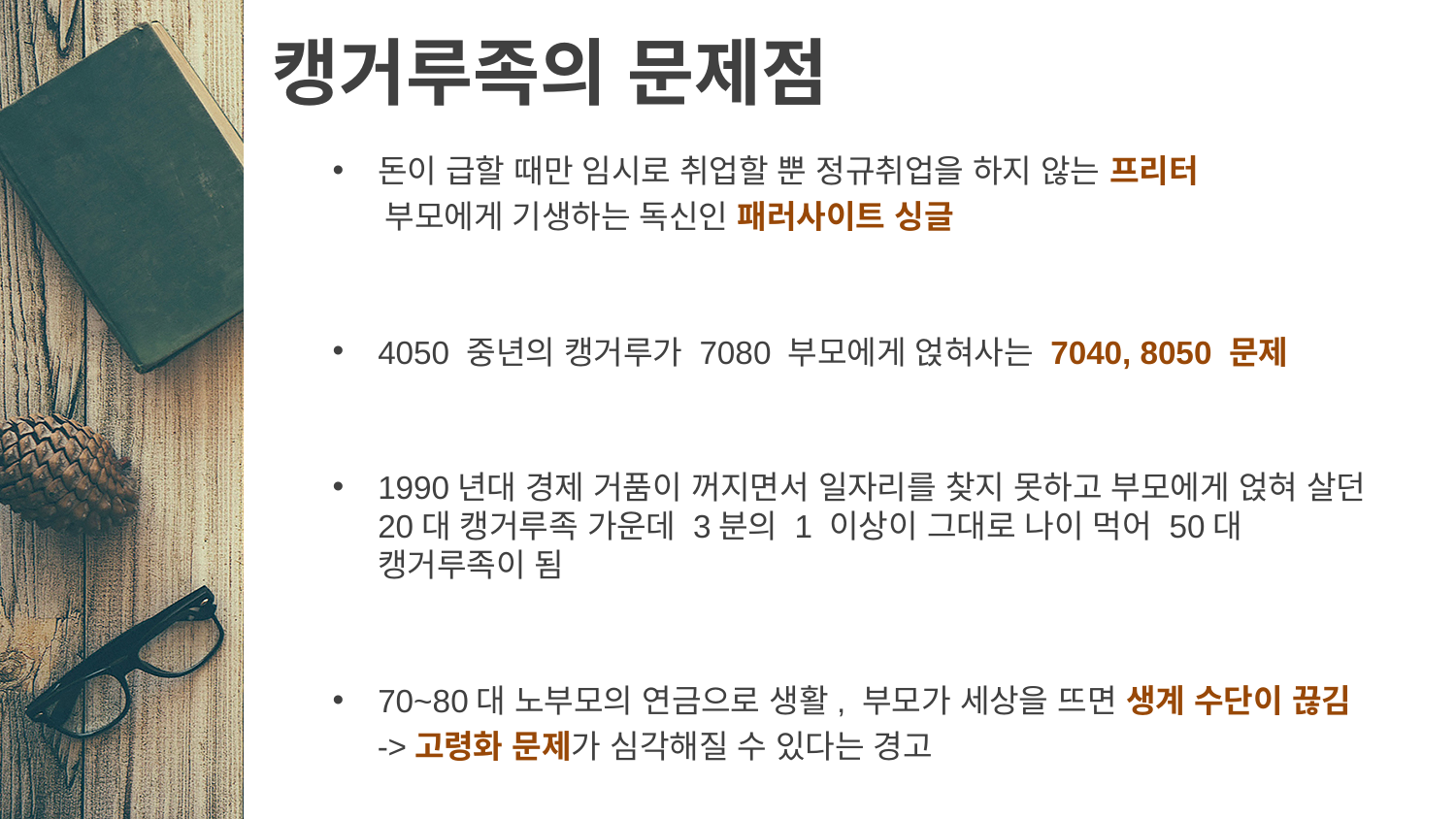

# 캥거루족의 문제점
돈이 급할 때만 임시로 취업할 뿐 정규취업을 하지 않는 프리터
     부모에게 기생하는 독신인 패러사이트 싱글

4050 중년의 캥거루가 7080 부모에게 얹혀사는 7040, 8050 문제

1990년대 경제 거품이 꺼지면서 일자리를 찾지 못하고 부모에게 얹혀 살던 20대 캥거루족 가운데 3분의 1 이상이 그대로 나이 먹어 50대 캥거루족이 됨

70~80대 노부모의 연금으로 생활, 부모가 세상을 뜨면 생계 수단이 끊김
     ->고령화 문제가 심각해질 수 있다는 경고